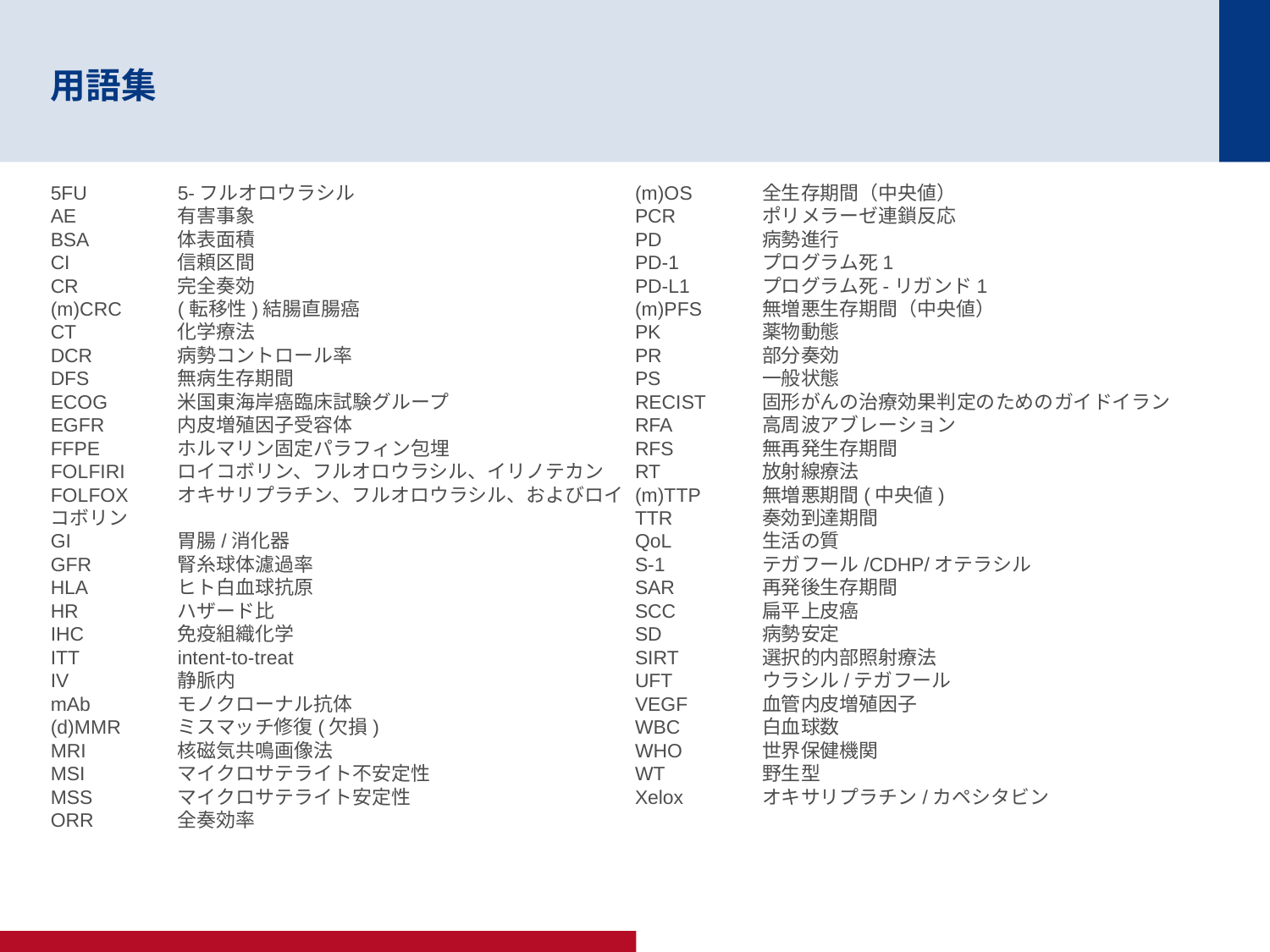

# 用語集
5FU	5-フルオロウラシル
AE	有害事象
BSA	体表面積
CI	信頼区間
CR	完全奏効
(m)CRC	(転移性)結腸直腸癌
CT	化学療法
DCR	病勢コントロール率
DFS	無病生存期間
ECOG	米国東海岸癌臨床試験グループ
EGFR	内皮増殖因子受容体
FFPE	ホルマリン固定パラフィン包埋
FOLFIRI	ロイコボリン、フルオロウラシル、イリノテカン
FOLFOX	オキサリプラチン、フルオロウラシル、およびロイコボリン
GI	胃腸/消化器
GFR	腎糸球体濾過率
HLA	ヒト白血球抗原
HR	ハザード比
IHC	免疫組織化学
ITT	intent-to-treat
IV	静脈内
mAb	モノクローナル抗体
(d)MMR	ミスマッチ修復(欠損)
MRI	核磁気共鳴画像法
MSI	マイクロサテライト不安定性
MSS	マイクロサテライト安定性
ORR	全奏効率
(m)OS	全生存期間（中央値）
PCR	ポリメラーゼ連鎖反応
PD	病勢進行
PD-1	プログラム死1
PD-L1	プログラム死-リガンド1
(m)PFS	無増悪生存期間（中央値）
PK 	薬物動態
PR	部分奏効
PS	一般状態
RECIST	固形がんの治療効果判定のためのガイドイラン
RFA	高周波アブレーション
RFS	無再発生存期間
RT	放射線療法
(m)TTP	無増悪期間(中央値)
TTR	奏効到達期間
QoL	生活の質
S-1	テガフール/CDHP/オテラシル
SAR	再発後生存期間
SCC	扁平上皮癌
SD	病勢安定
SIRT	選択的内部照射療法
UFT	ウラシル/テガフール
VEGF	血管内皮増殖因子
WBC	白血球数
WHO	世界保健機関
WT	野生型
Xelox	オキサリプラチン/カペシタビン